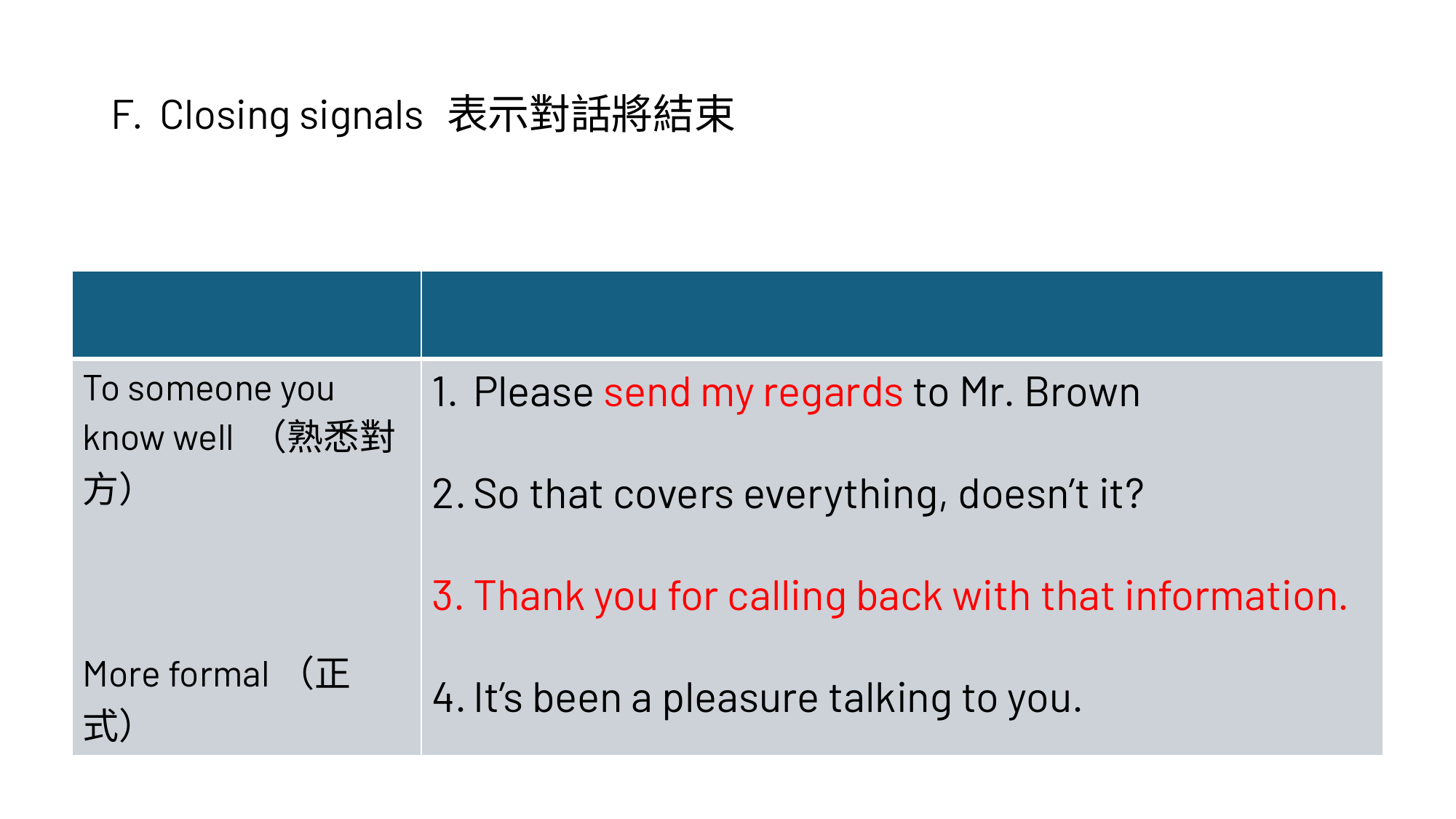

# F.  Closing signals  表示對話將結束
|  |  |
| --- | --- |
| To someone you know well （熟悉對方） More formal（正式） | Please send my regards to Mr. Brown So that covers everything, doesn’t it? Thank you for calling back with that information. It’s been a pleasure talking to you. |